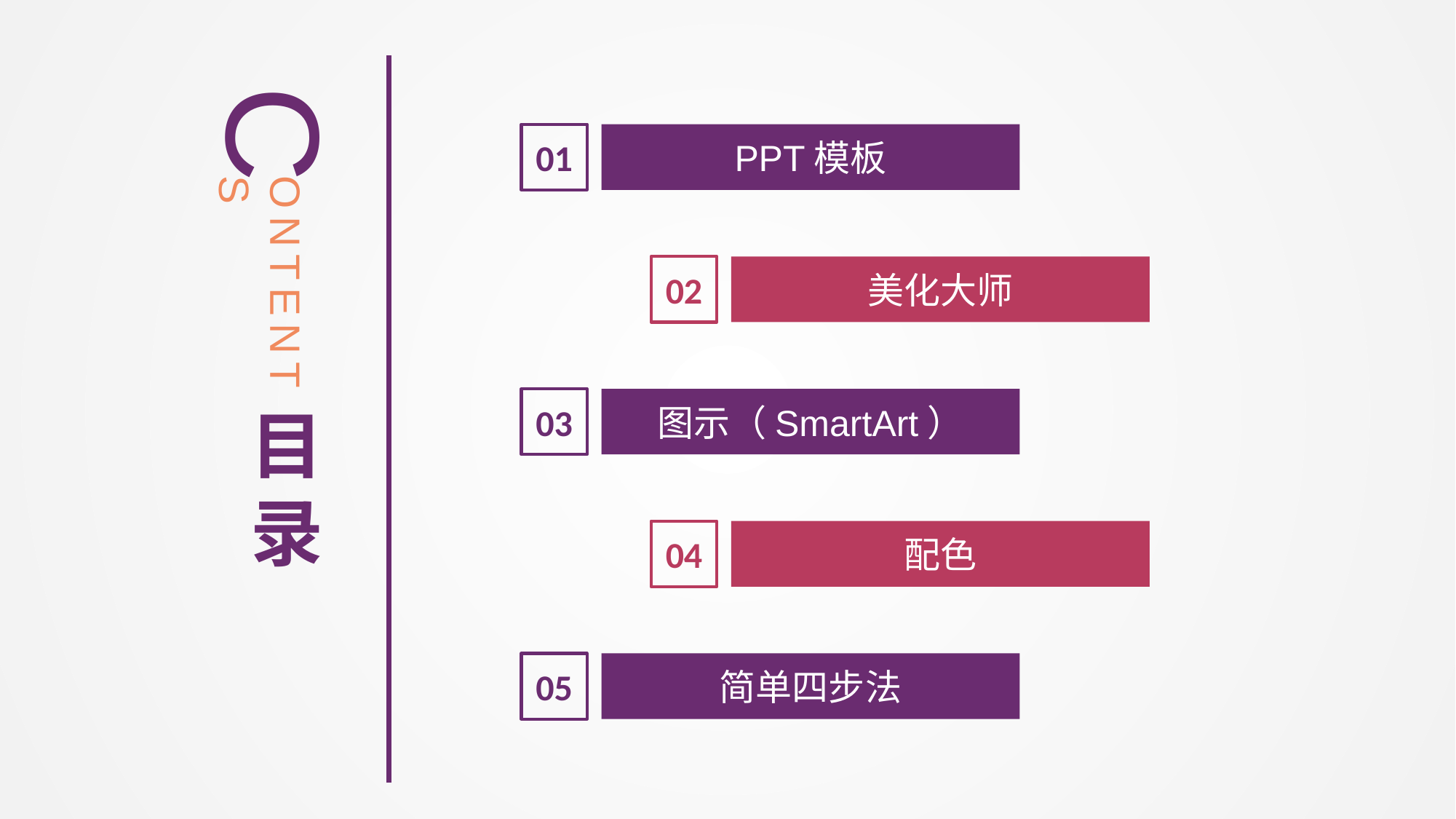

C
01
PPT模板
ONTENTS
02
美化大师
03
图示（SmartArt）
目
录
04
配色
05
简单四步法